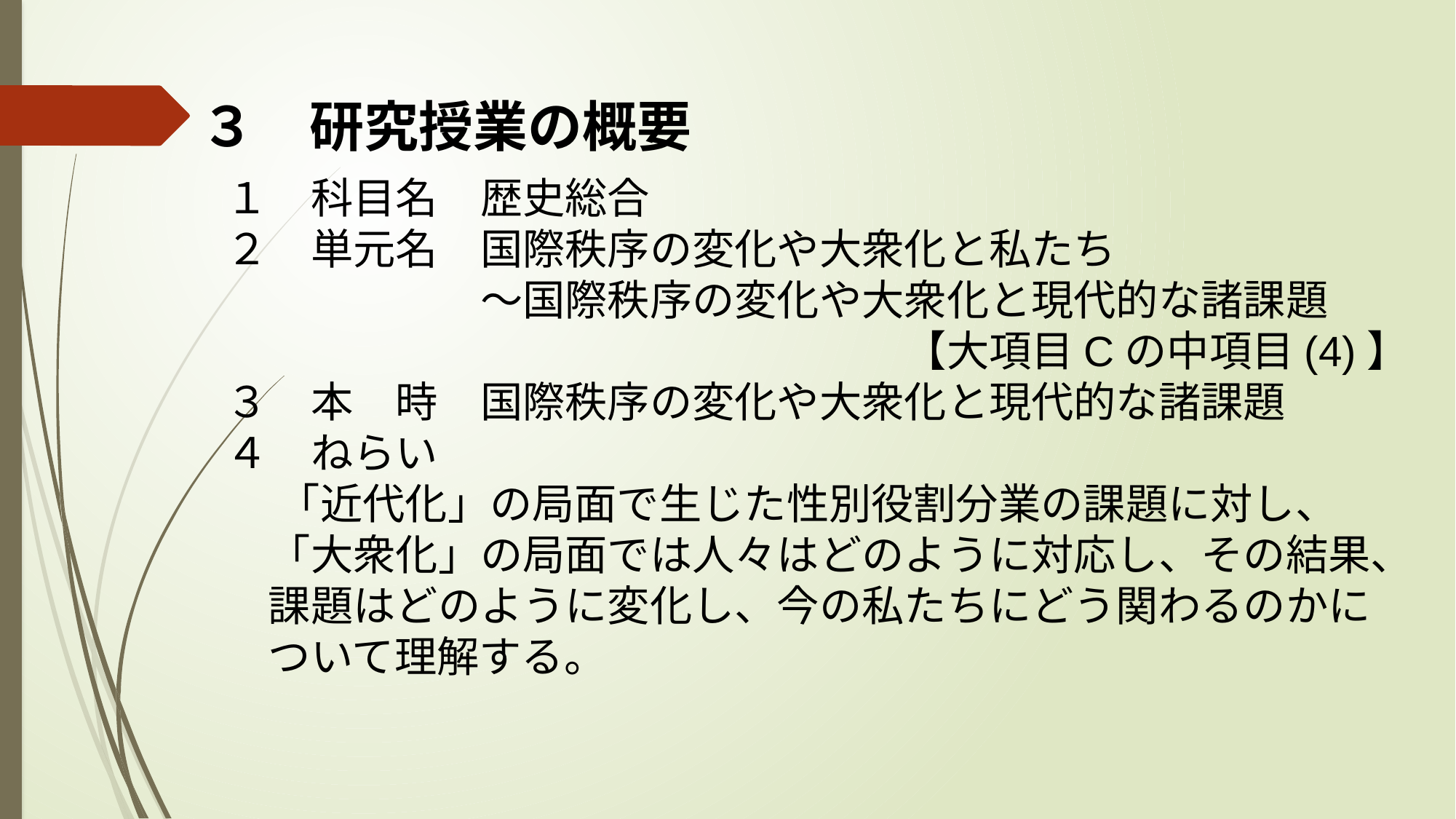

# ３　研究授業の概要
１　科目名　歴史総合
２　単元名　国際秩序の変化や大衆化と私たち
　　　　　　～国際秩序の変化や大衆化と現代的な諸課題
　　　　　　　　　　　　　　　　【大項目Cの中項目(4)】
３　本　時　国際秩序の変化や大衆化と現代的な諸課題
４　ねらい
　 「近代化」の局面で生じた性別役割分業の課題に対し、
　「大衆化」の局面では人々はどのように対応し、その結果、
　課題はどのように変化し、今の私たちにどう関わるのかに
　ついて理解する。